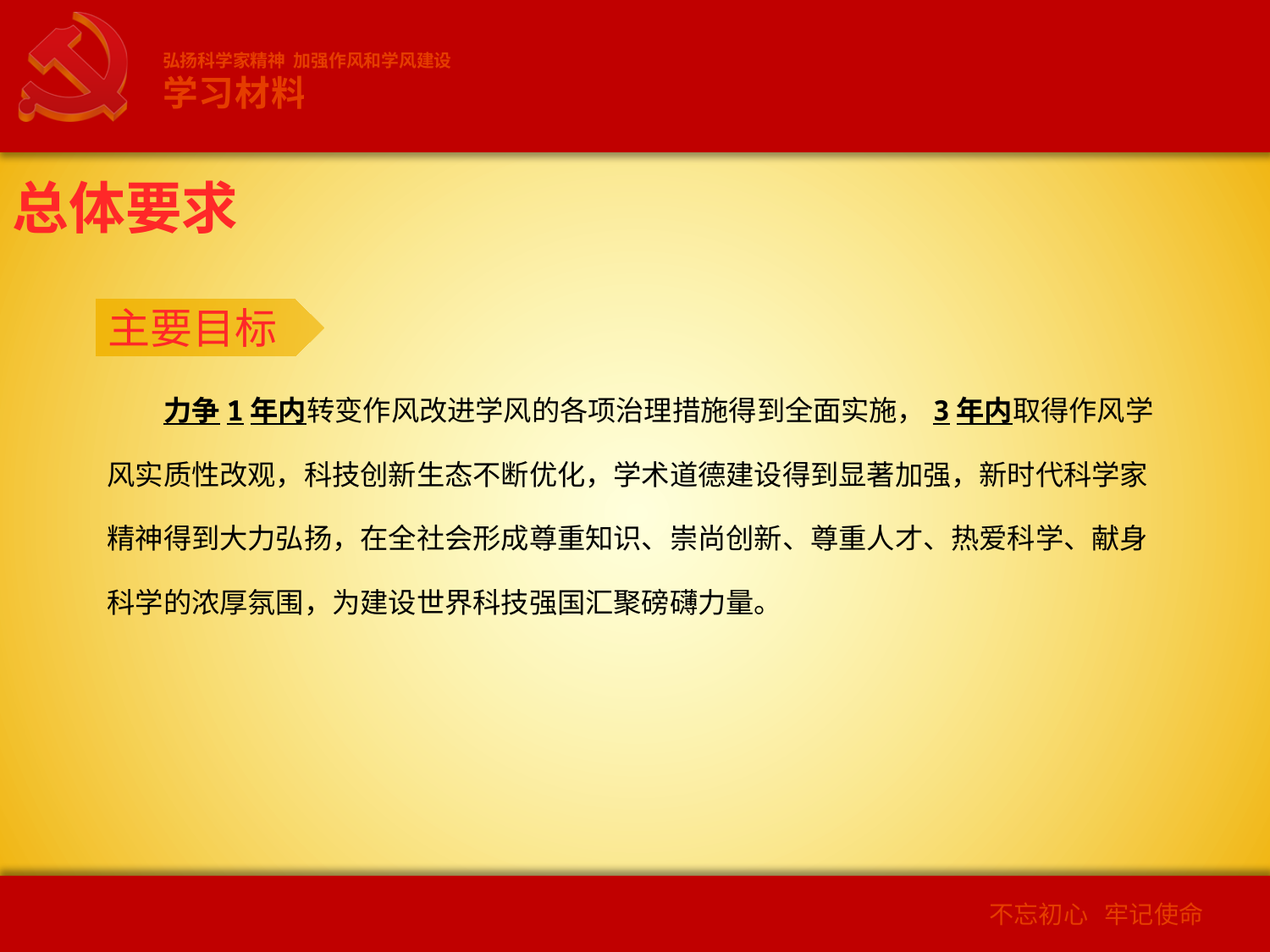

弘扬科学家精神  加强作风和学风建设
学习材料

总体要求
主要目标
力争1年内转变作风改进学风的各项治理措施得到全面实施，3年内取得作风学风实质性改观，科技创新生态不断优化，学术道德建设得到显著加强，新时代科学家精神得到大力弘扬，在全社会形成尊重知识、崇尚创新、尊重人才、热爱科学、献身科学的浓厚氛围，为建设世界科技强国汇聚磅礴力量。

2
不忘初心   牢记使命